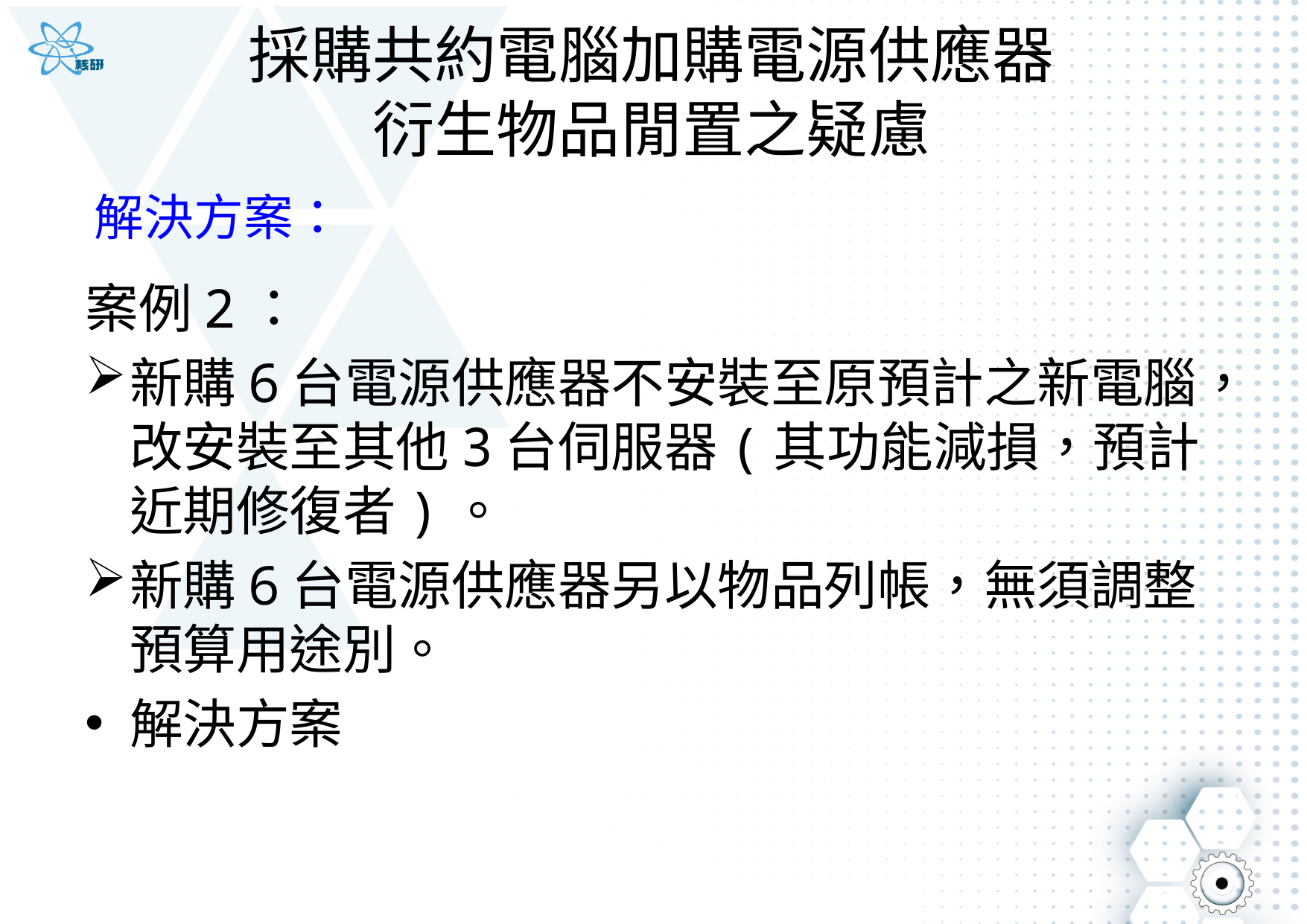

# 採購共約電腦加購電源供應器 衍生物品閒置之疑慮
解決方案：
案例2：
新購6台電源供應器不安裝至原預計之新電腦，改安裝至其他3台伺服器(其功能減損，預計近期修復者)。
新購6台電源供應器另以物品列帳，無須調整預算用途別。
解決方案